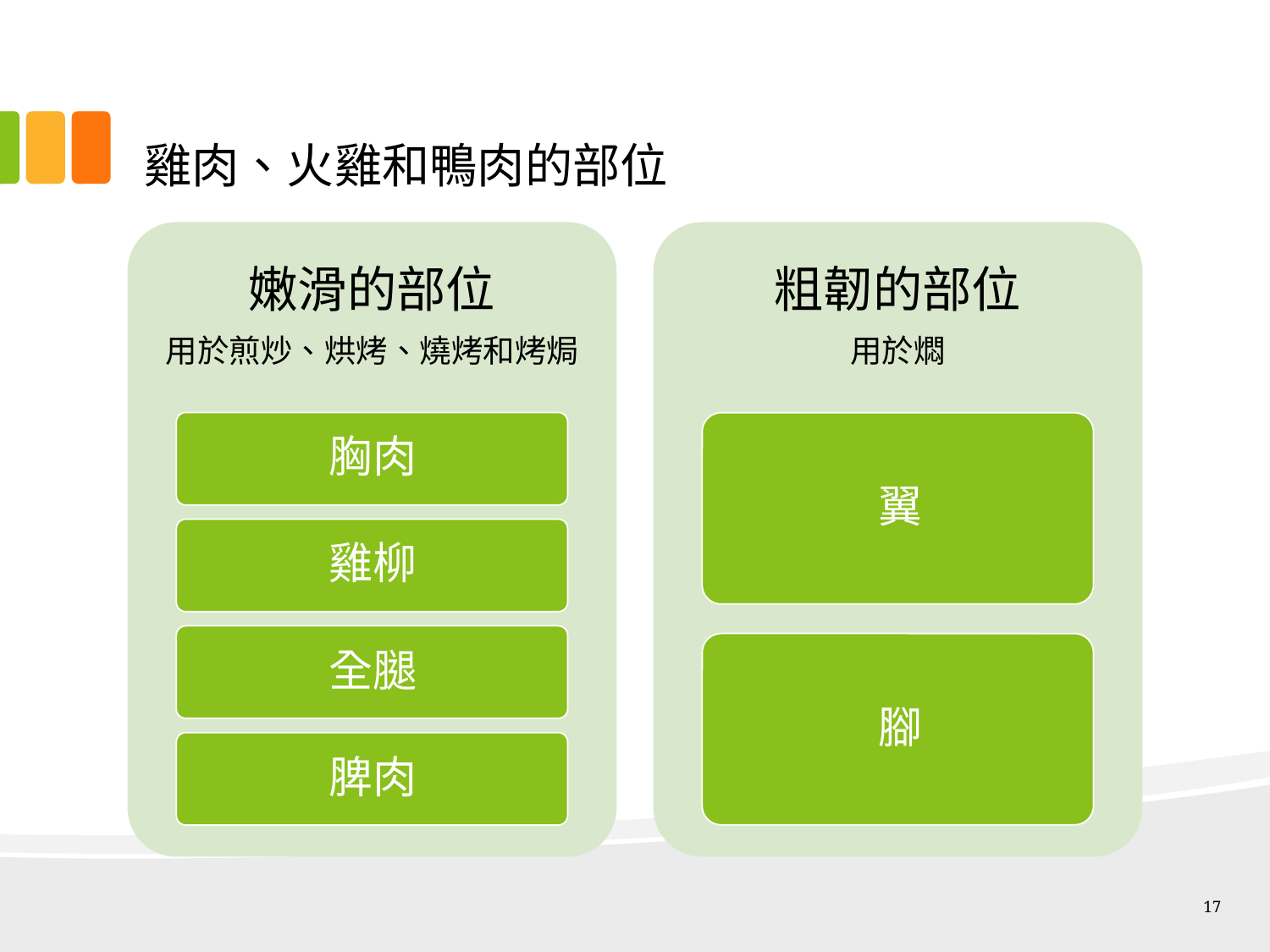

# 雞肉、火雞和鴨肉的部位
嫩滑的部位
用於煎炒、烘烤、燒烤和烤焗
胸肉
雞柳
全腿
脾肉
粗韌的部位
用於燜
翼
腳
17